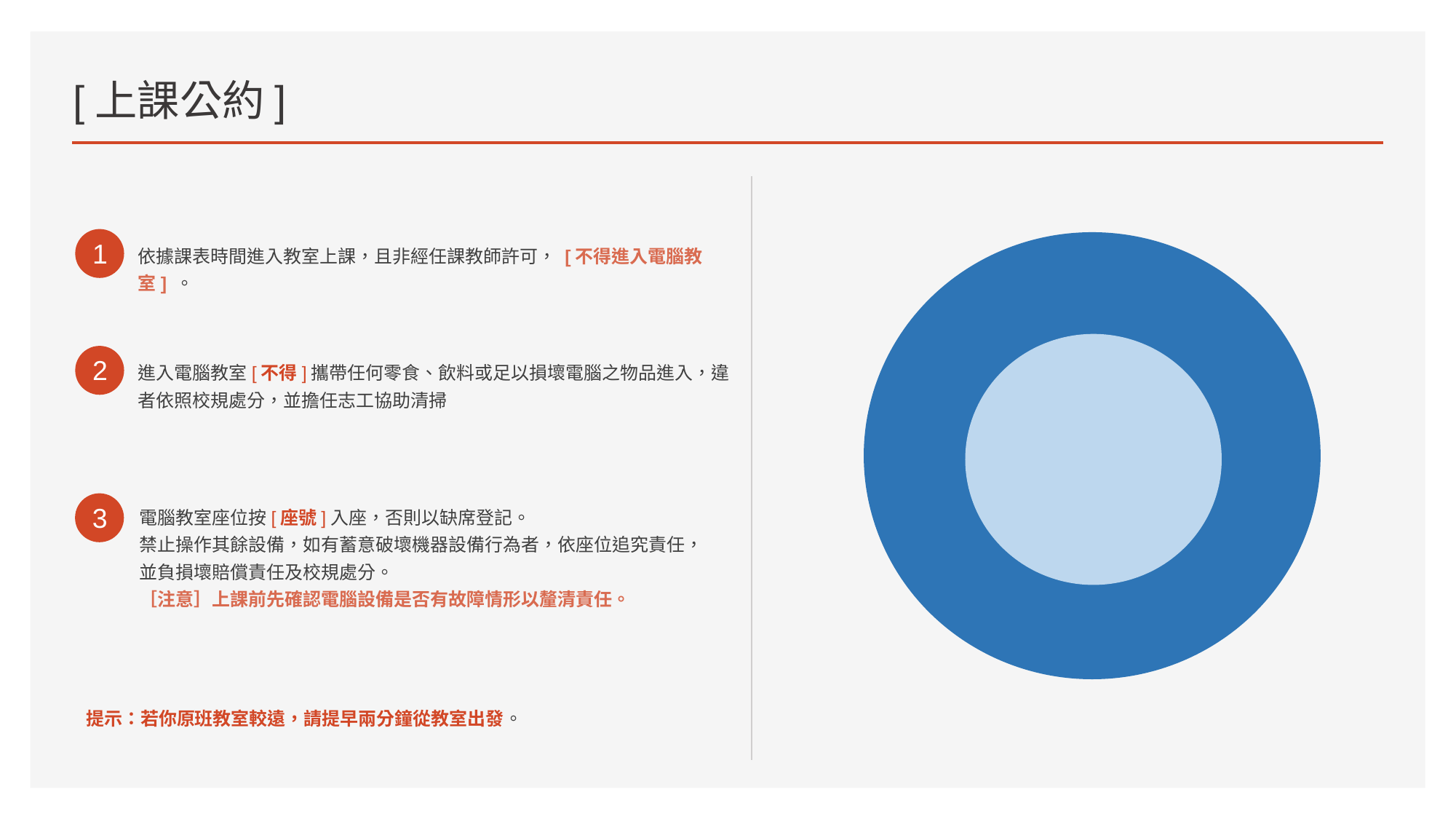

# [上課公約]

1

依據課表時間進入教室上課，且非經任課教師許可， [不得進入電腦教室] 。

2
進入電腦教室[不得]攜帶任何零食、飲料或足以損壞電腦之物品進入，違者依照校規處分，並擔任志工協助清掃

3
電腦教室座位按[座號]入座，否則以缺席登記。
禁止操作其餘設備，如有蓄意破壞機器設備行為者，依座位追究責任，並負損壞賠償責任及校規處分。
［注意］上課前先確認電腦設備是否有故障情形以釐清責任。
提示：若你原班教室較遠，請提早兩分鐘從教室出發。